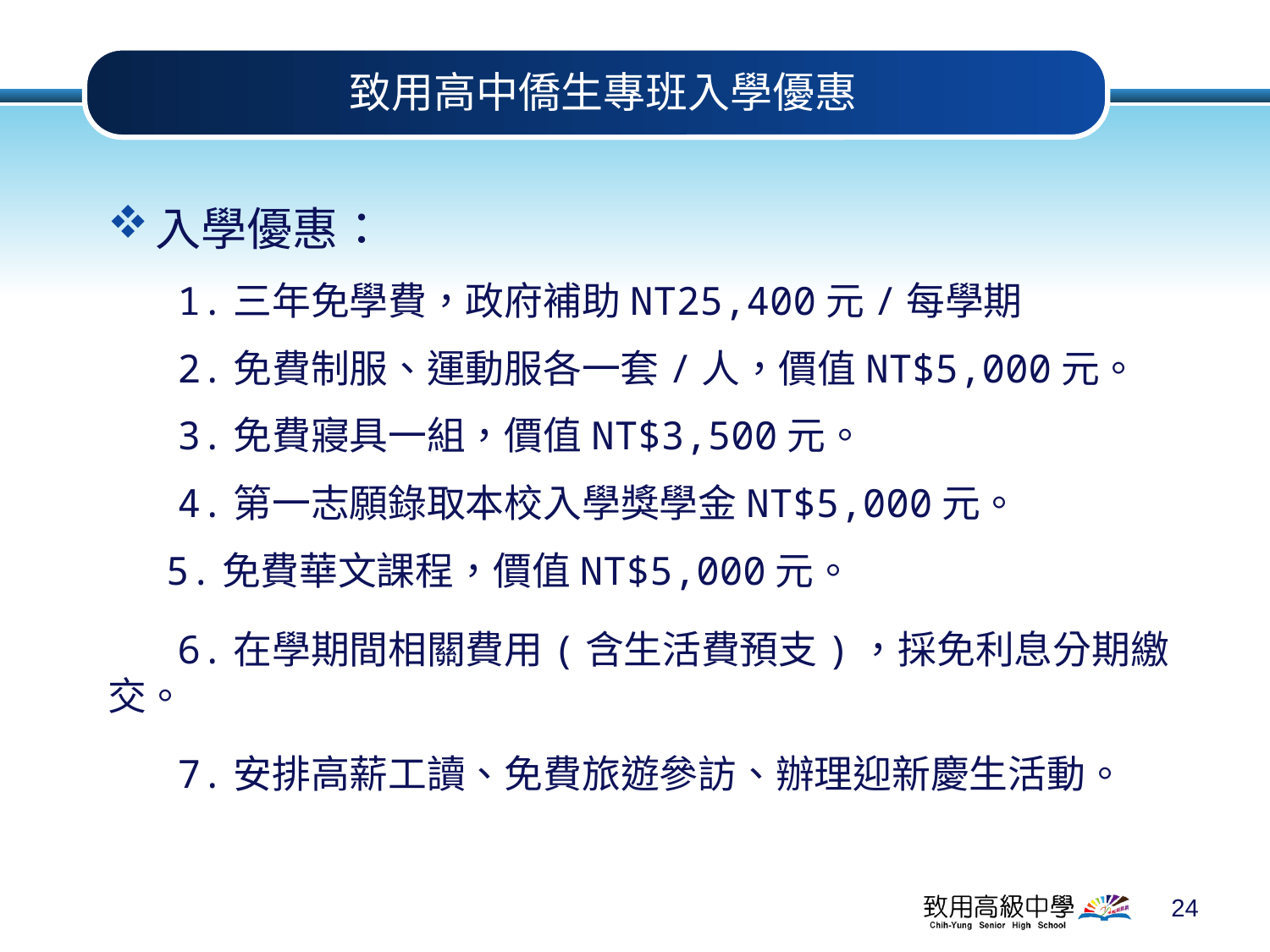

# 致用高中僑生專班入學優惠
入學優惠：
   1.三年免學費，政府補助NT25,400元/每學期
   2.免費制服、運動服各一套/人，價值NT$5,000元。
   3.免費寢具一組，價值NT$3,500元。
   4.第一志願錄取本校入學獎學金NT$5,000元。
      5.免費華文課程，價值NT$5,000元。
   6.在學期間相關費用(含生活費預支)，採免利息分期繳交。
   7.安排高薪工讀、免費旅遊參訪、辦理迎新慶生活動。

24